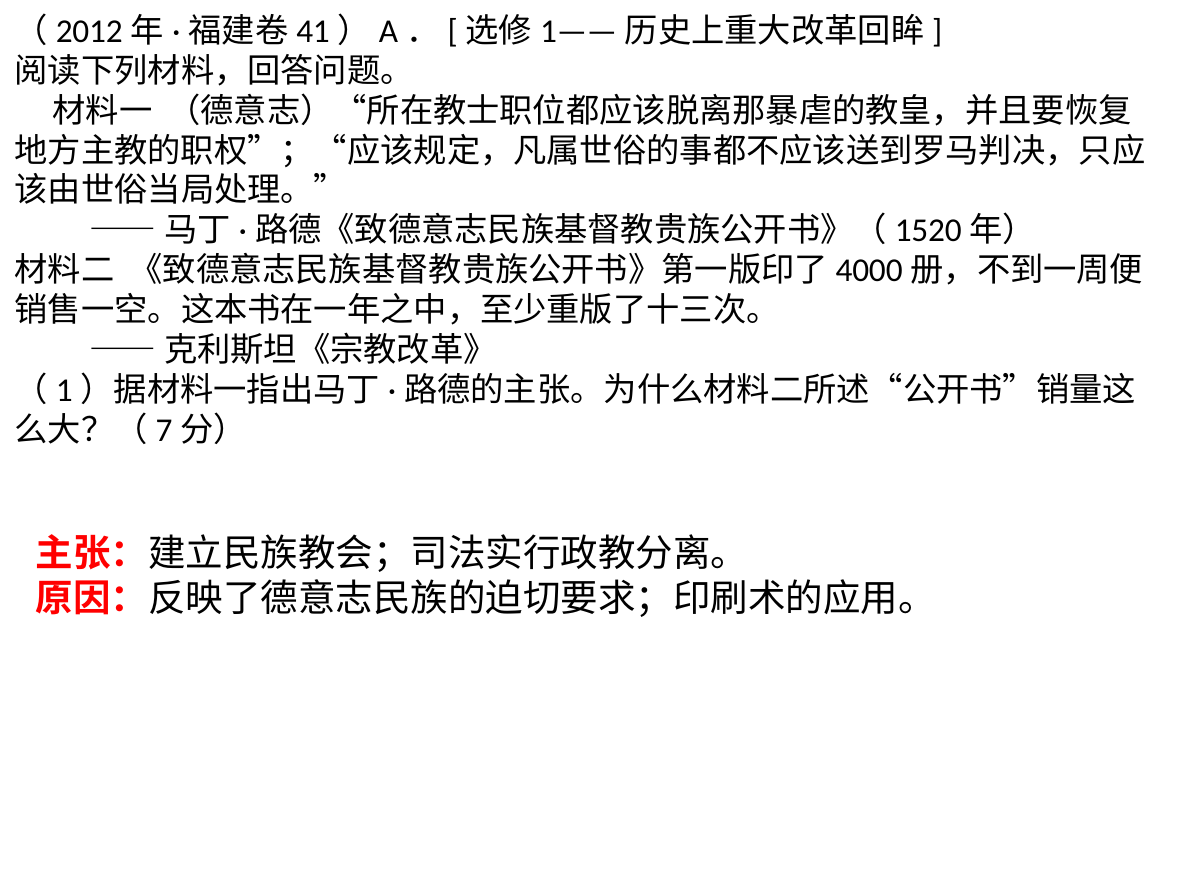

（2012年·福建卷41）A．[选修1——历史上重大改革回眸]
阅读下列材料，回答问题。
    材料一  （德意志）“所在教士职位都应该脱离那暴虐的教皇，并且要恢复地方主教的职权”；“应该规定，凡属世俗的事都不应该送到罗马判决，只应该由世俗当局处理。”
          ——马丁·路德《致德意志民族基督教贵族公开书》（1520年）
材料二  《致德意志民族基督教贵族公开书》第一版印了4000册，不到一周便销售一空。这本书在一年之中，至少重版了十三次。
          ——克利斯坦《宗教改革》
（1）据材料一指出马丁·路德的主张。为什么材料二所述“公开书”销量这么大？（7分）

主张：建立民族教会；司法实行政教分离。
原因：反映了德意志民族的迫切要求；印刷术的应用。